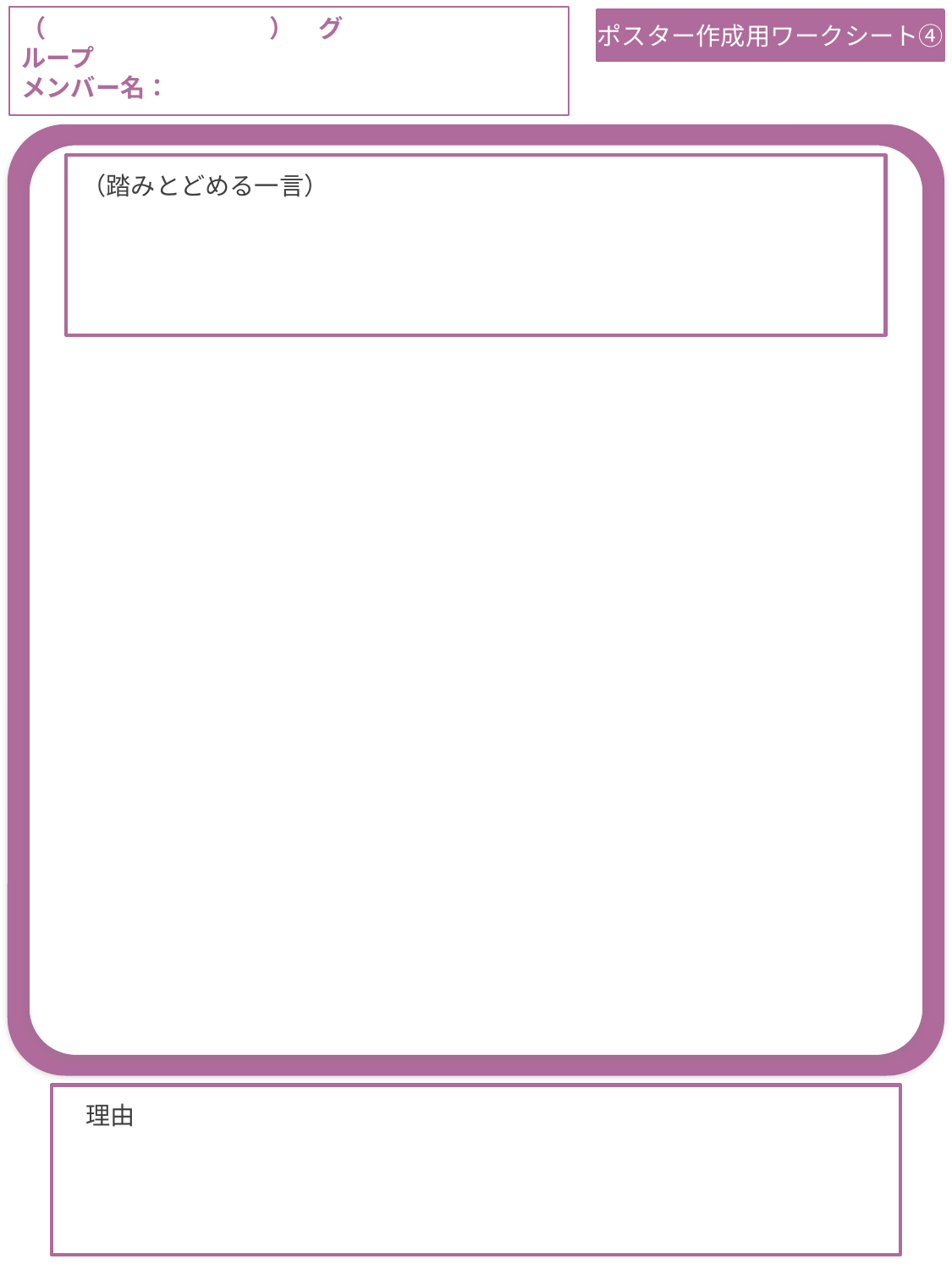

（　　　　　　　　　）　グループ
メンバー名：

ポスター作成用ワークシート④

（踏みとどめる一言）

理由